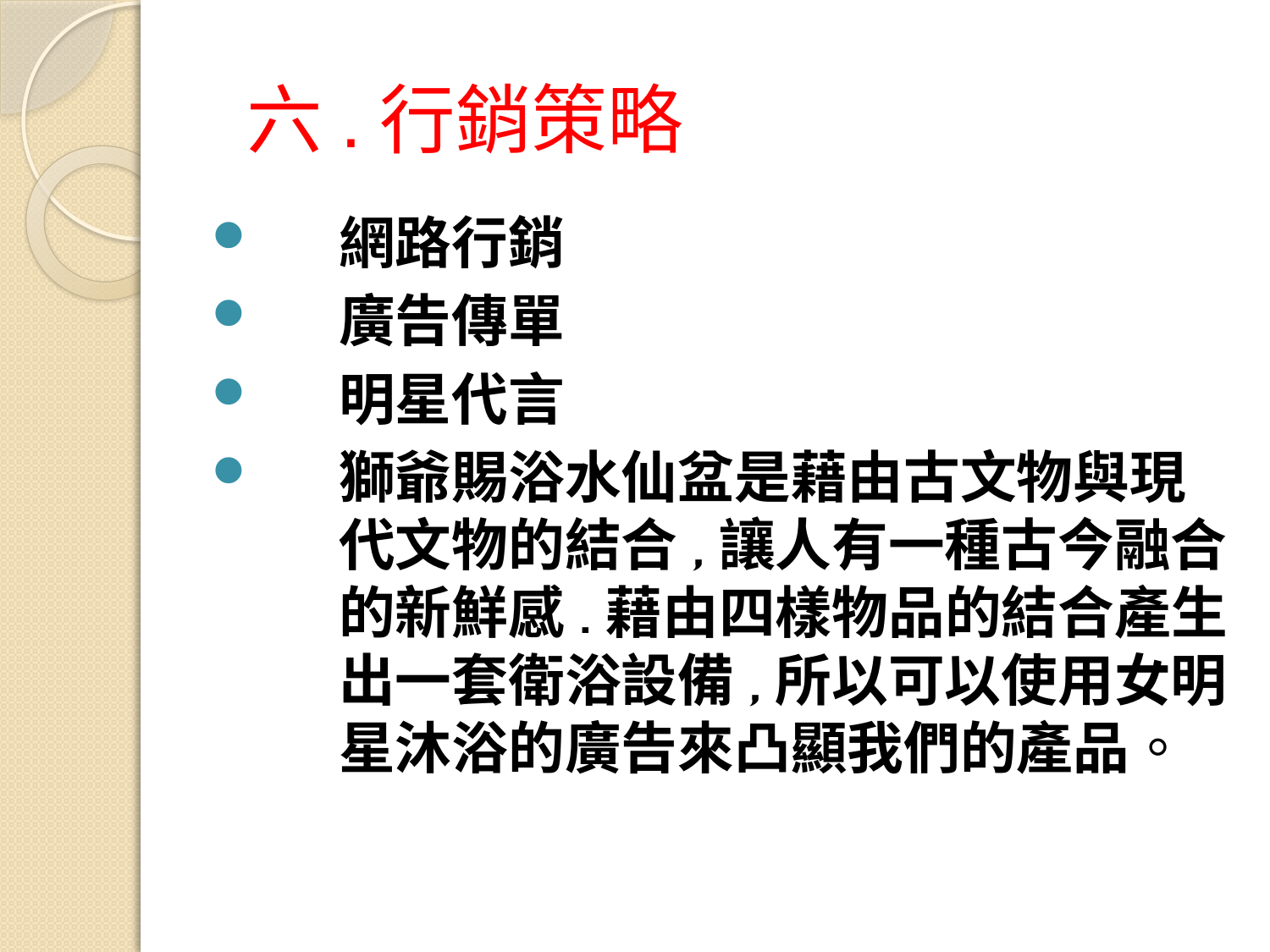

# 六.行銷策略
網路行銷
廣告傳單
明星代言
獅爺賜浴水仙盆是藉由古文物與現代文物的結合,讓人有一種古今融合的新鮮感.藉由四樣物品的結合產生出一套衛浴設備,所以可以使用女明星沐浴的廣告來凸顯我們的產品。